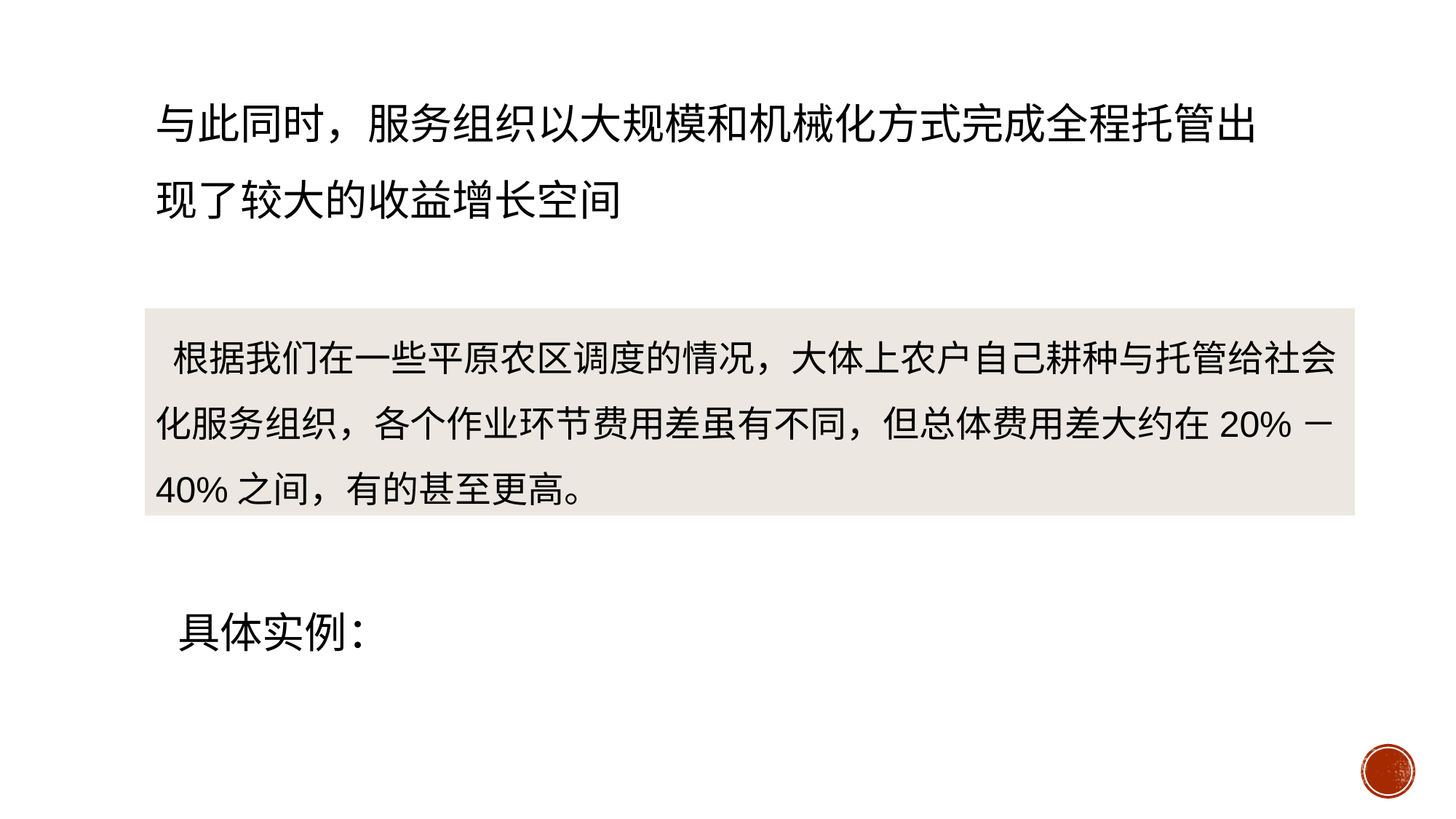

与此同时，服务组织以大规模和机械化方式完成全程托管出现了较大的收益增长空间
 根据我们在一些平原农区调度的情况，大体上农户自己耕种与托管给社会化服务组织，各个作业环节费用差虽有不同，但总体费用差大约在20%－40%之间，有的甚至更高。
具体实例：